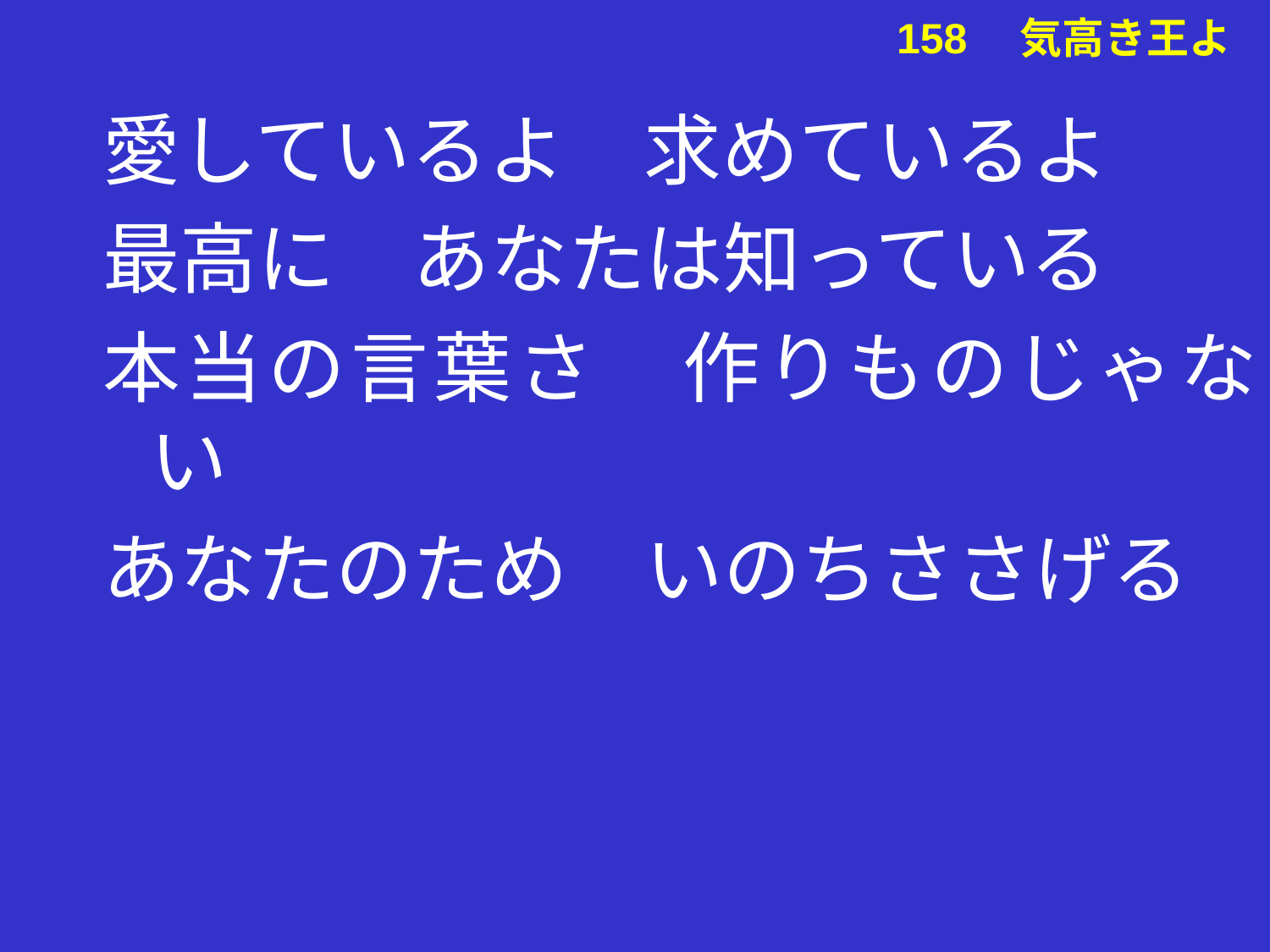

愛しているよ　求めているよ
最高に　あなたは知っている
本当の言葉さ　作りものじゃない
あなたのため　いのちささげる

# 158　気高き王よ